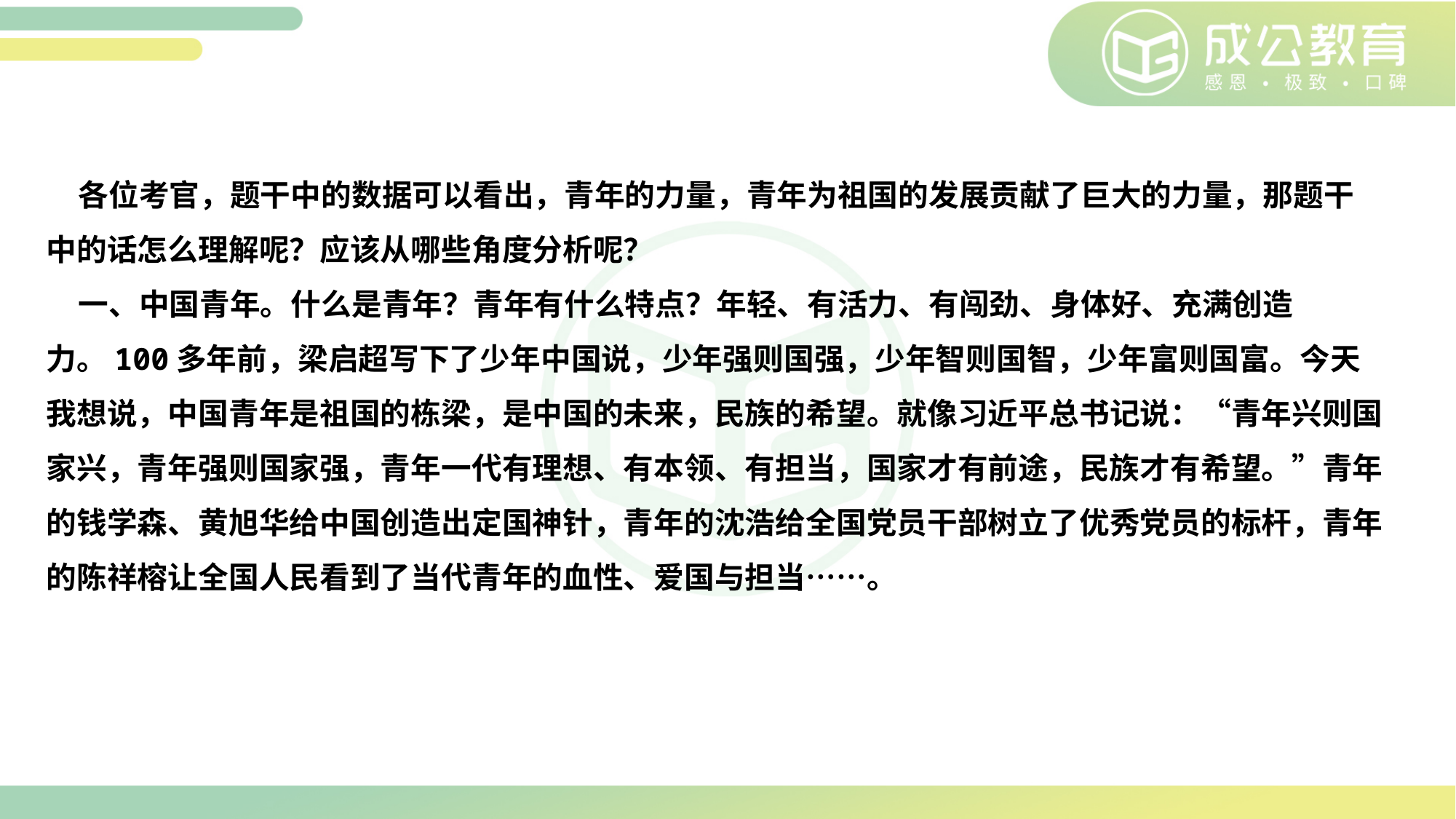

各位考官，题干中的数据可以看出，青年的力量，青年为祖国的发展贡献了巨大的力量，那题干中的话怎么理解呢？应该从哪些角度分析呢？
一、中国青年。什么是青年？青年有什么特点？年轻、有活力、有闯劲、身体好、充满创造力。100多年前，梁启超写下了少年中国说，少年强则国强，少年智则国智，少年富则国富。今天我想说，中国青年是祖国的栋梁，是中国的未来，民族的希望。就像习近平总书记说：“青年兴则国家兴，青年强则国家强，青年一代有理想、有本领、有担当，国家才有前途，民族才有希望。”青年的钱学森、黄旭华给中国创造出定国神针，青年的沈浩给全国党员干部树立了优秀党员的标杆，青年的陈祥榕让全国人民看到了当代青年的血性、爱国与担当……。